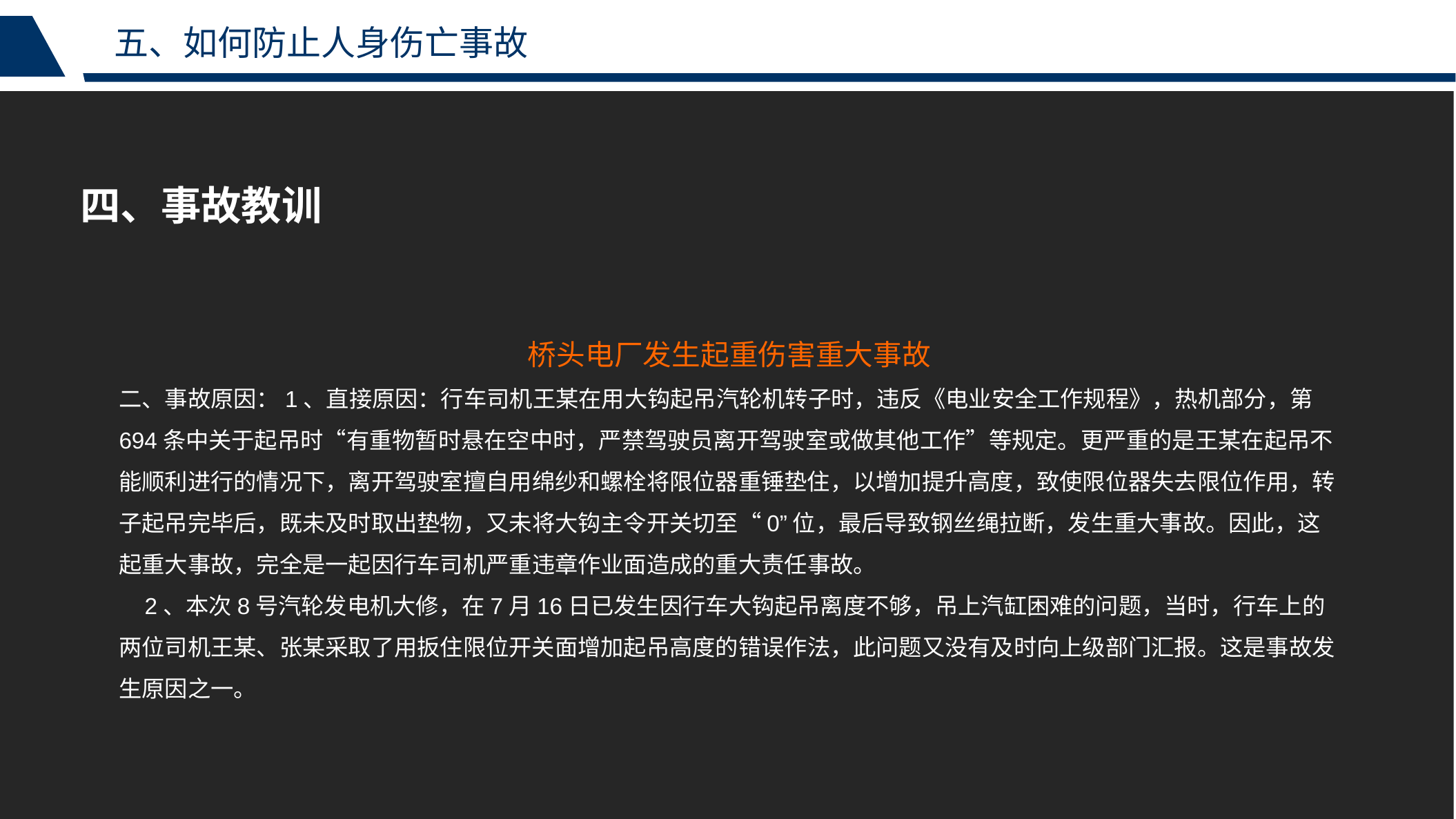

五、如何防止人身伤亡事故

四、事故教训
桥头电厂发生起重伤害重大事故
二、事故原因：1、直接原因：行车司机王某在用大钩起吊汽轮机转子时，违反《电业安全工作规程》，热机部分，第694条中关于起吊时“有重物暂时悬在空中时，严禁驾驶员离开驾驶室或做其他工作”等规定。更严重的是王某在起吊不能顺利进行的情况下，离开驾驶室擅自用绵纱和螺栓将限位器重锤垫住，以增加提升高度，致使限位器失去限位作用，转子起吊完毕后，既未及时取出垫物，又未将大钩主令开关切至“0”位，最后导致钢丝绳拉断，发生重大事故。因此，这起重大事故，完全是一起因行车司机严重违章作业面造成的重大责任事故。
    2、本次8号汽轮发电机大修，在7月16日已发生因行车大钩起吊离度不够，吊上汽缸困难的问题，当时，行车上的两位司机王某、张某采取了用扳住限位开关面增加起吊高度的错误作法，此问题又没有及时向上级部门汇报。这是事故发生原因之一。